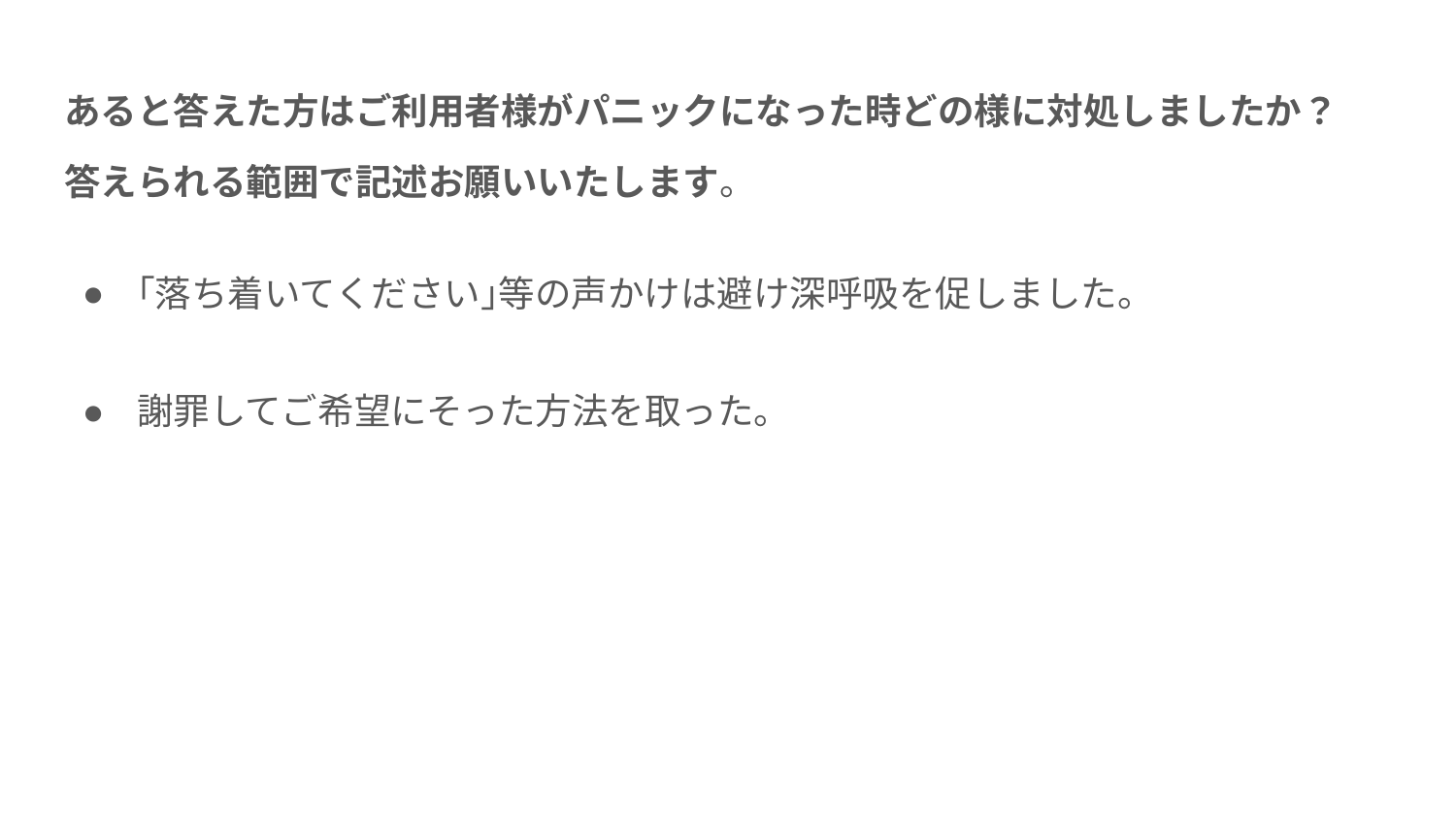

# あると答えた方はご利用者様がパニックになった時どの様に対処しましたか？
答えられる範囲で記述お願いいたします。

｢落ち着いてください｣等の声かけは避け深呼吸を促しました。

謝罪してご希望にそった方法を取った。